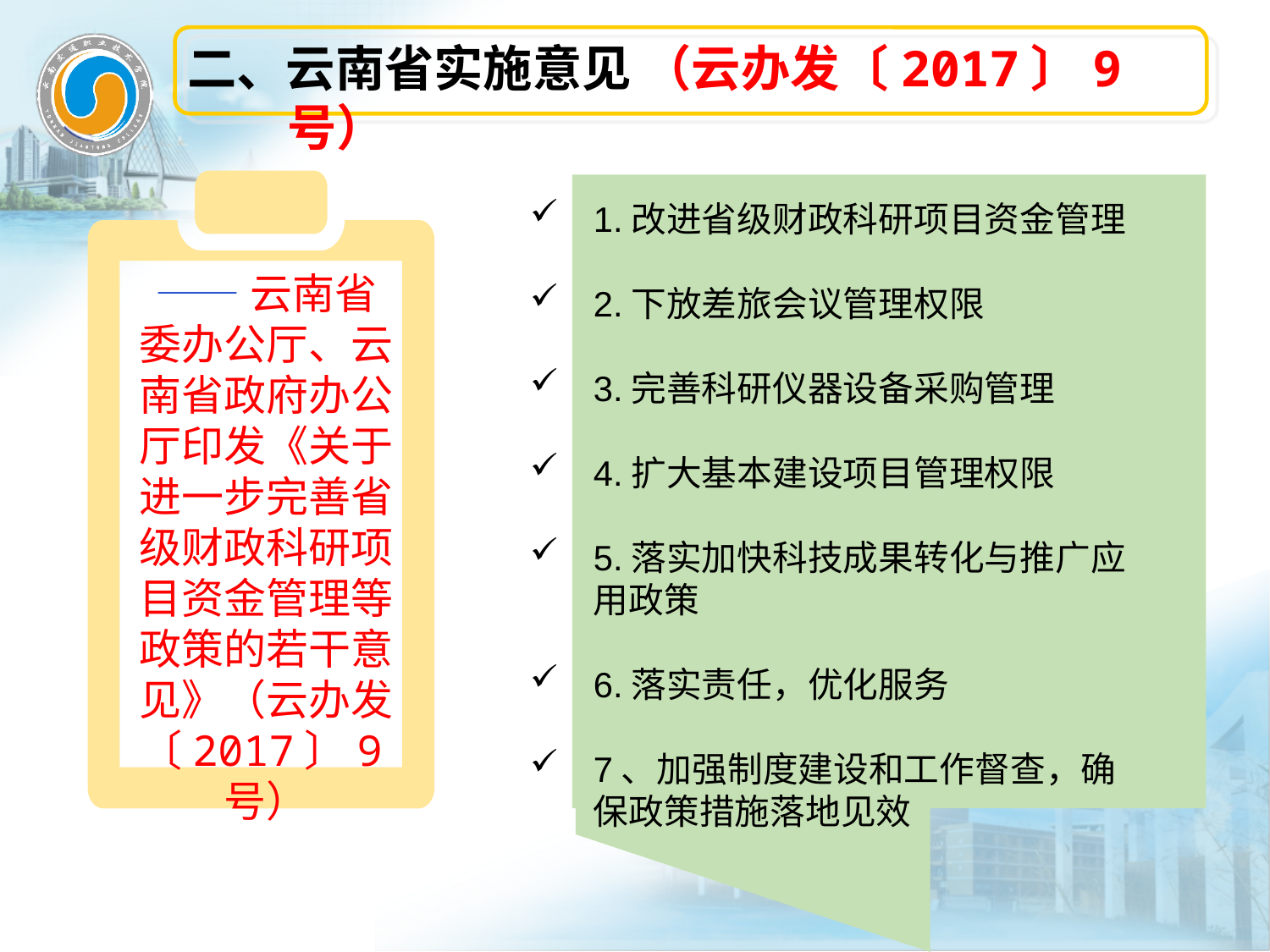

二、云南省实施意见 （云办发〔2017〕9号）

1.改进省级财政科研项目资金管理

2.下放差旅会议管理权限

3.完善科研仪器设备采购管理

4.扩大基本建设项目管理权限

5.落实加快科技成果转化与推广应用政策

6.落实责任，优化服务

7、加强制度建设和工作督查，确保政策措施落地见效

——云南省委办公厅、云南省政府办公厅印发《关于进一步完善省级财政科研项目资金管理等政策的若干意见》（云办发〔2017〕9号）